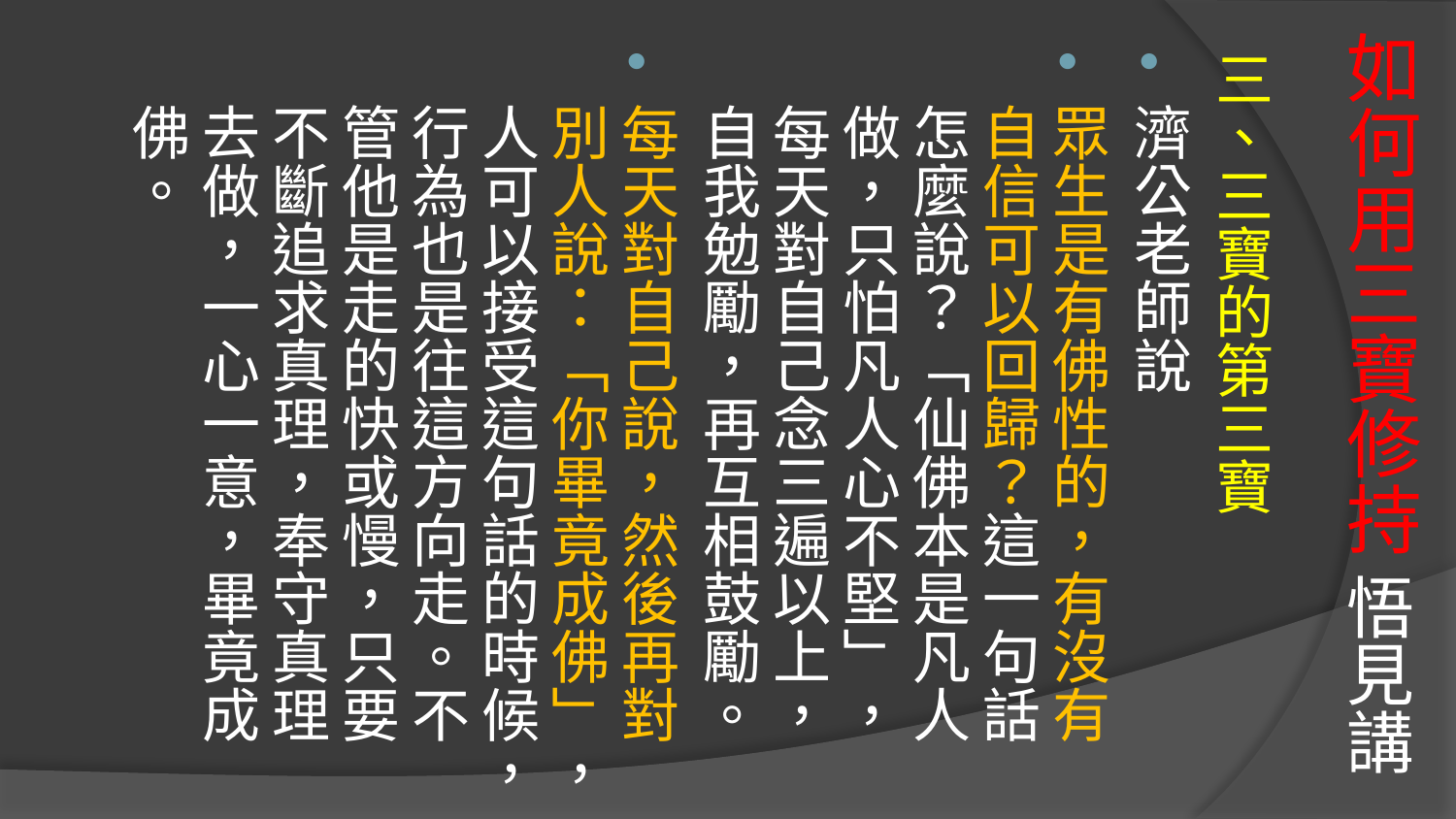

# 如何用三寶修持 悟見講
三、三寶的第三寶
濟公老師說
眾生是有佛性的，有沒有自信可以回歸？這一句話怎麼說？「仙佛本是凡人做，只怕凡人心不堅」，每天對自己念三遍以上，自我勉勵，再互相鼓勵。
每天對自己說，然後再對別人說：「你畢竟成佛」，人可以接受這句話的時候，行為也是往這方向走。不管他是走的快或慢，只要不斷追求真理，奉守真理去做，一心一意，畢竟成佛。